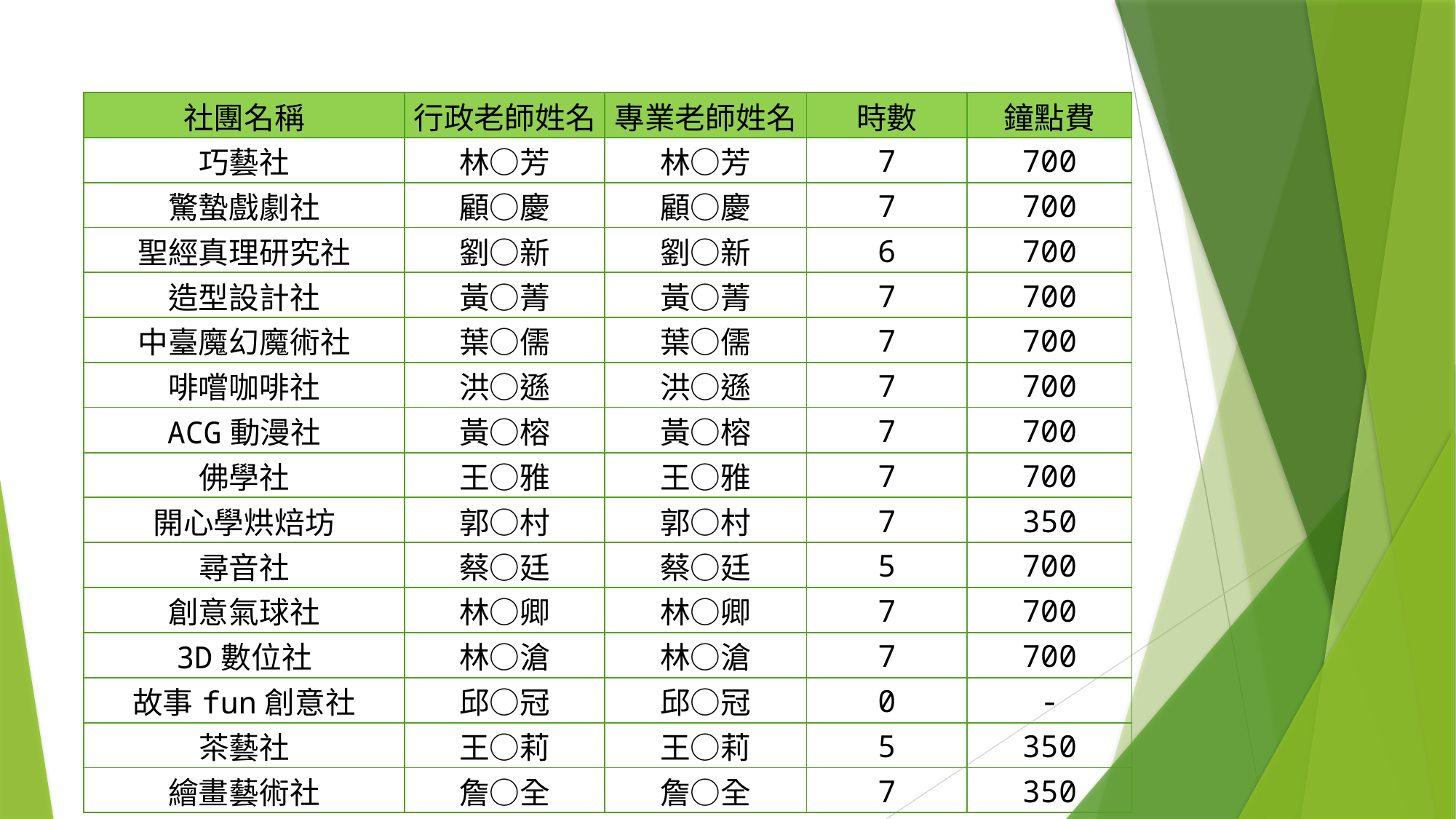

| 社團名稱 | 行政老師姓名 | 專業老師姓名 | 時數 | 鐘點費 |
| --- | --- | --- | --- | --- |
| 巧藝社 | 林○芳 | 林○芳 | 7 | 700 |
| 驚蟄戲劇社 | 顧○慶 | 顧○慶 | 7 | 700 |
| 聖經真理研究社 | 劉○新 | 劉○新 | 6 | 700 |
| 造型設計社 | 黃○菁 | 黃○菁 | 7 | 700 |
| 中臺魔幻魔術社 | 葉○儒 | 葉○儒 | 7 | 700 |
| 啡嚐咖啡社 | 洪○遜 | 洪○遜 | 7 | 700 |
| ACG動漫社 | 黃○榕 | 黃○榕 | 7 | 700 |
| 佛學社 | 王○雅 | 王○雅 | 7 | 700 |
| 開心學烘焙坊 | 郭○村 | 郭○村 | 7 | 350 |
| 尋音社 | 蔡○廷 | 蔡○廷 | 5 | 700 |
| 創意氣球社 | 林○卿 | 林○卿 | 7 | 700 |
| 3D數位社 | 林○滄 | 林○滄 | 7 | 700 |
| 故事fun創意社 | 邱○冠 | 邱○冠 | 0 | - |
| 茶藝社 | 王○莉 | 王○莉 | 5 | 350 |
| 繪畫藝術社 | 詹○全 | 詹○全 | 7 | 350 |